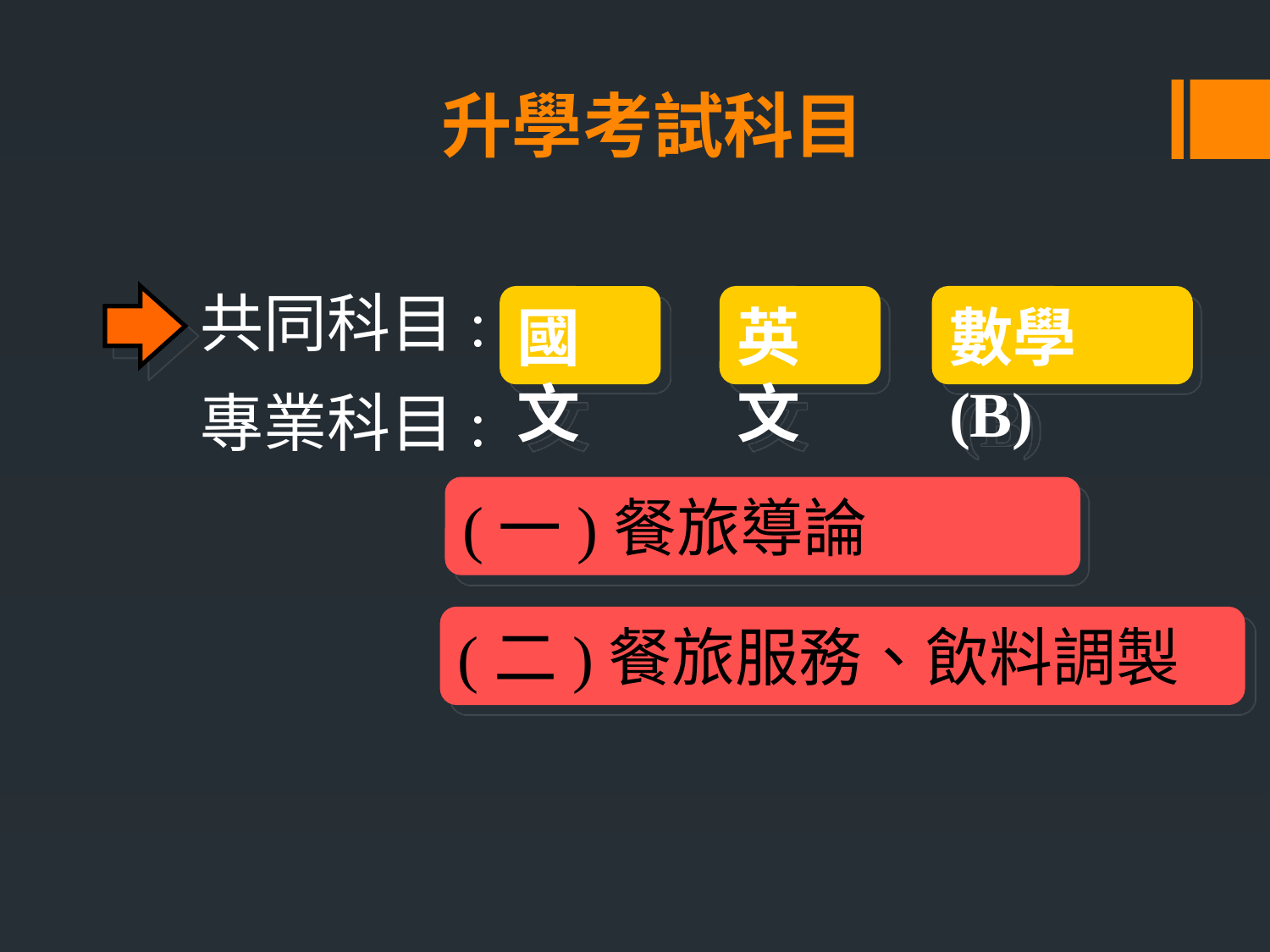

升學考試科目
共同科目:

國文
英文
數學(B)
專業科目:
(一)餐旅導論
(二)餐旅服務、飲料調製